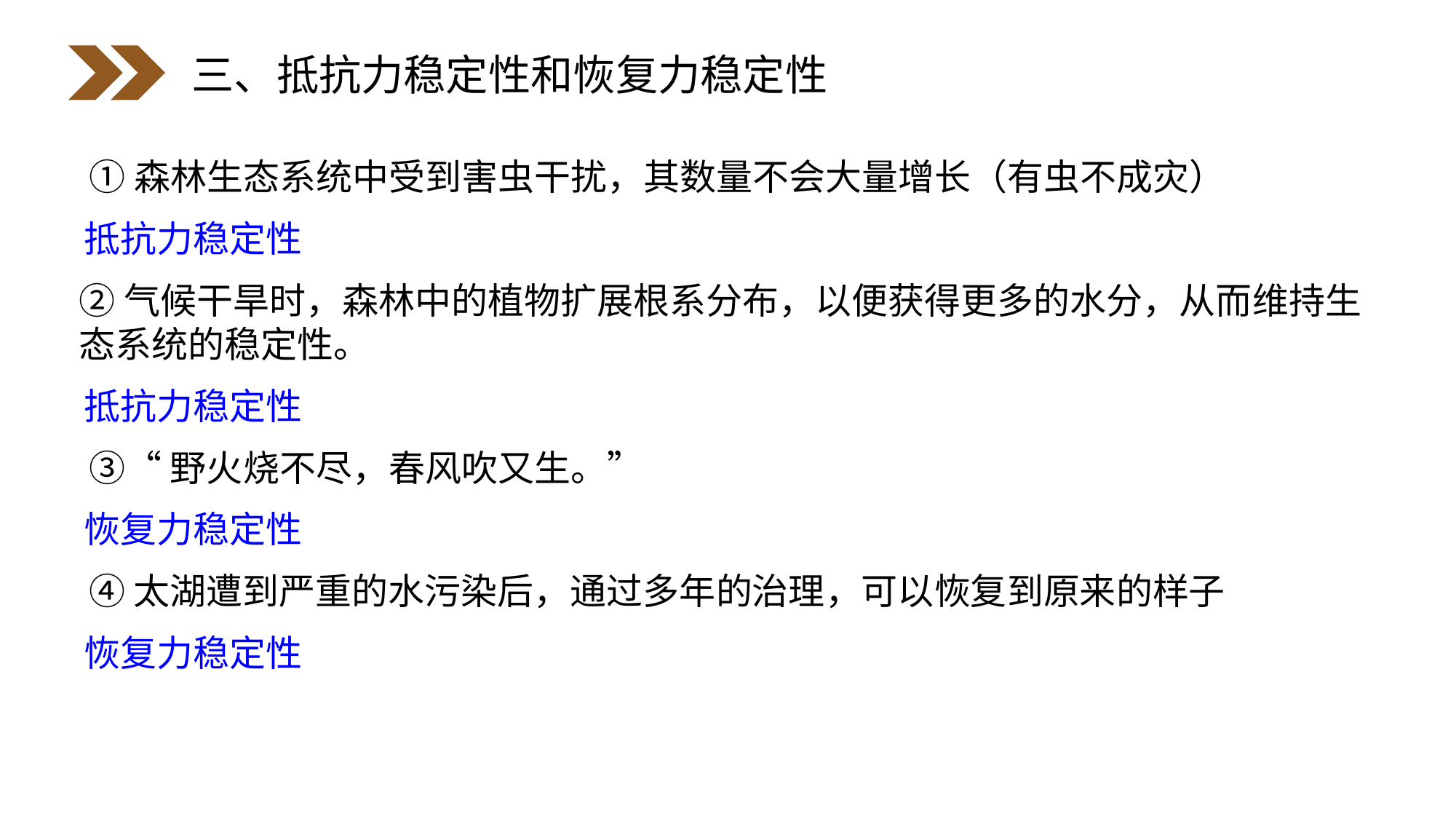

三、抵抗力稳定性和恢复力稳定性
①森林生态系统中受到害虫干扰，其数量不会大量增长（有虫不成灾）
抵抗力稳定性
②气候干旱时，森林中的植物扩展根系分布，以便获得更多的水分，从而维持生态系统的稳定性。
抵抗力稳定性
③“野火烧不尽，春风吹又生。”
恢复力稳定性
④太湖遭到严重的水污染后，通过多年的治理，可以恢复到原来的样子
恢复力稳定性